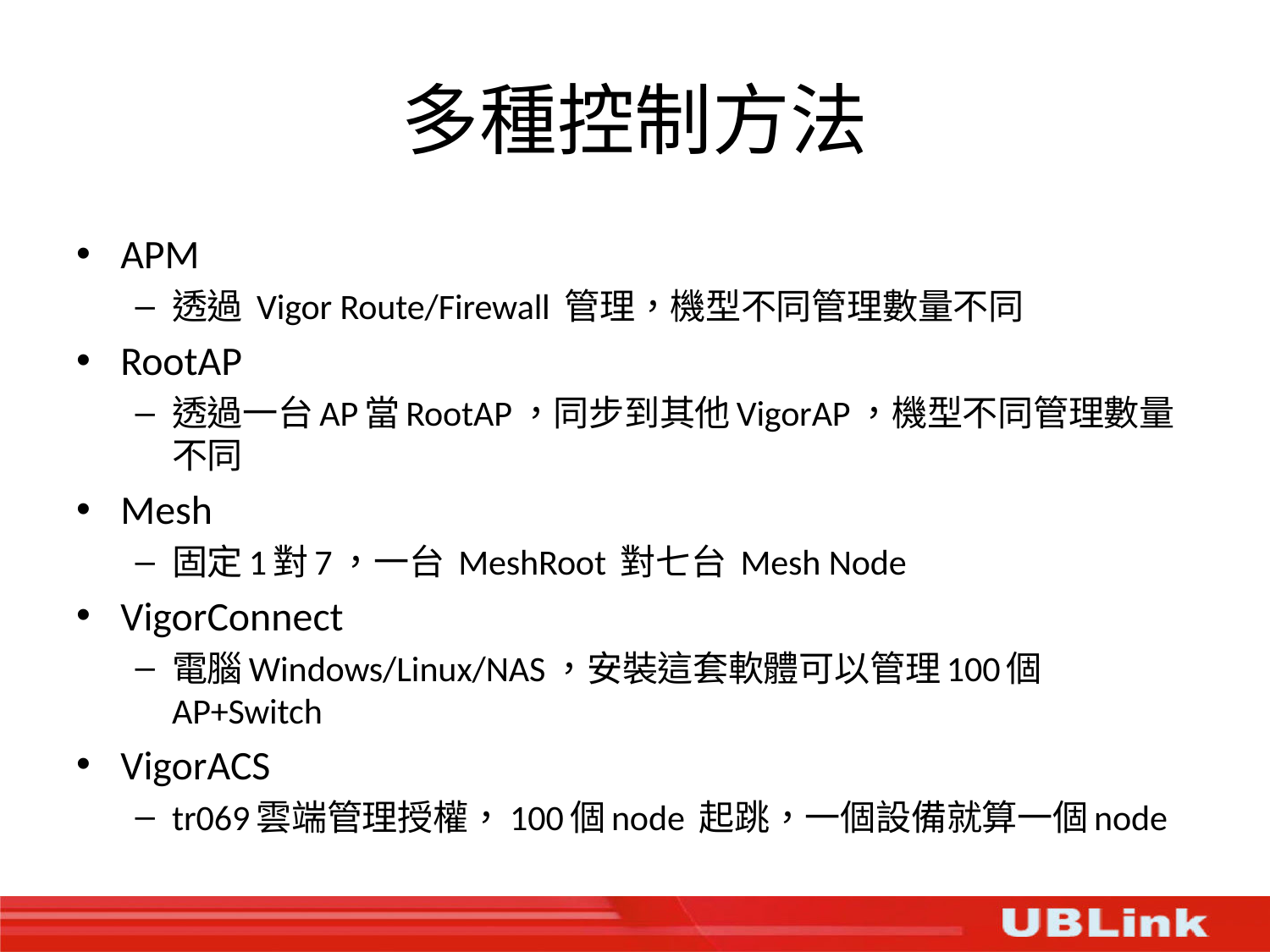

# 多種控制方法
APM
透過 Vigor Route/Firewall 管理，機型不同管理數量不同
RootAP
透過一台AP當RootAP，同步到其他VigorAP，機型不同管理數量不同
Mesh
固定1對7，一台 MeshRoot 對七台 Mesh Node
VigorConnect
電腦Windows/Linux/NAS，安裝這套軟體可以管理100個AP+Switch
VigorACS
tr069雲端管理授權，100個node 起跳，一個設備就算一個node